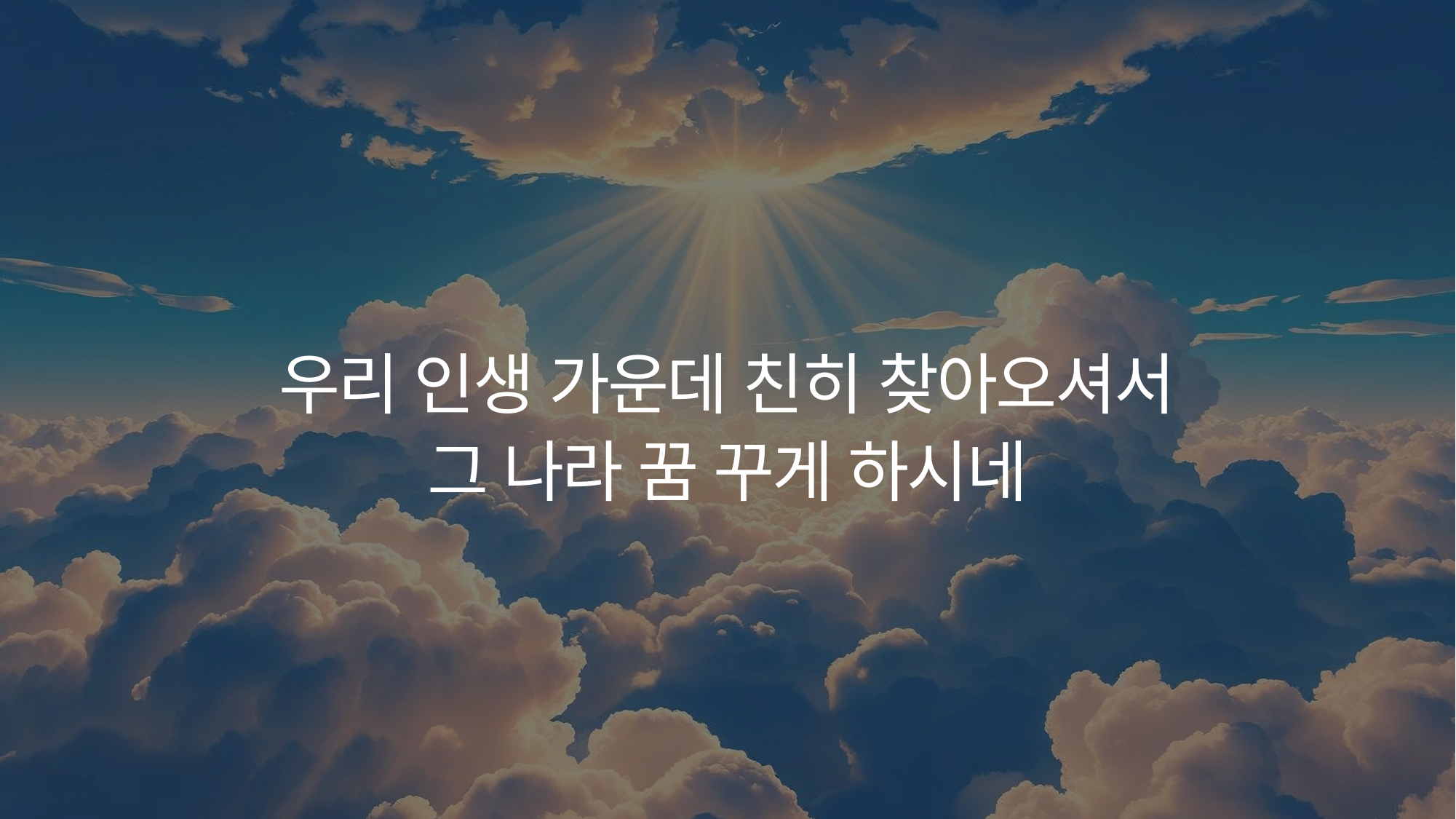

우리 인생 가운데 친히 찾아오셔서
그 나라 꿈 꾸게 하시네